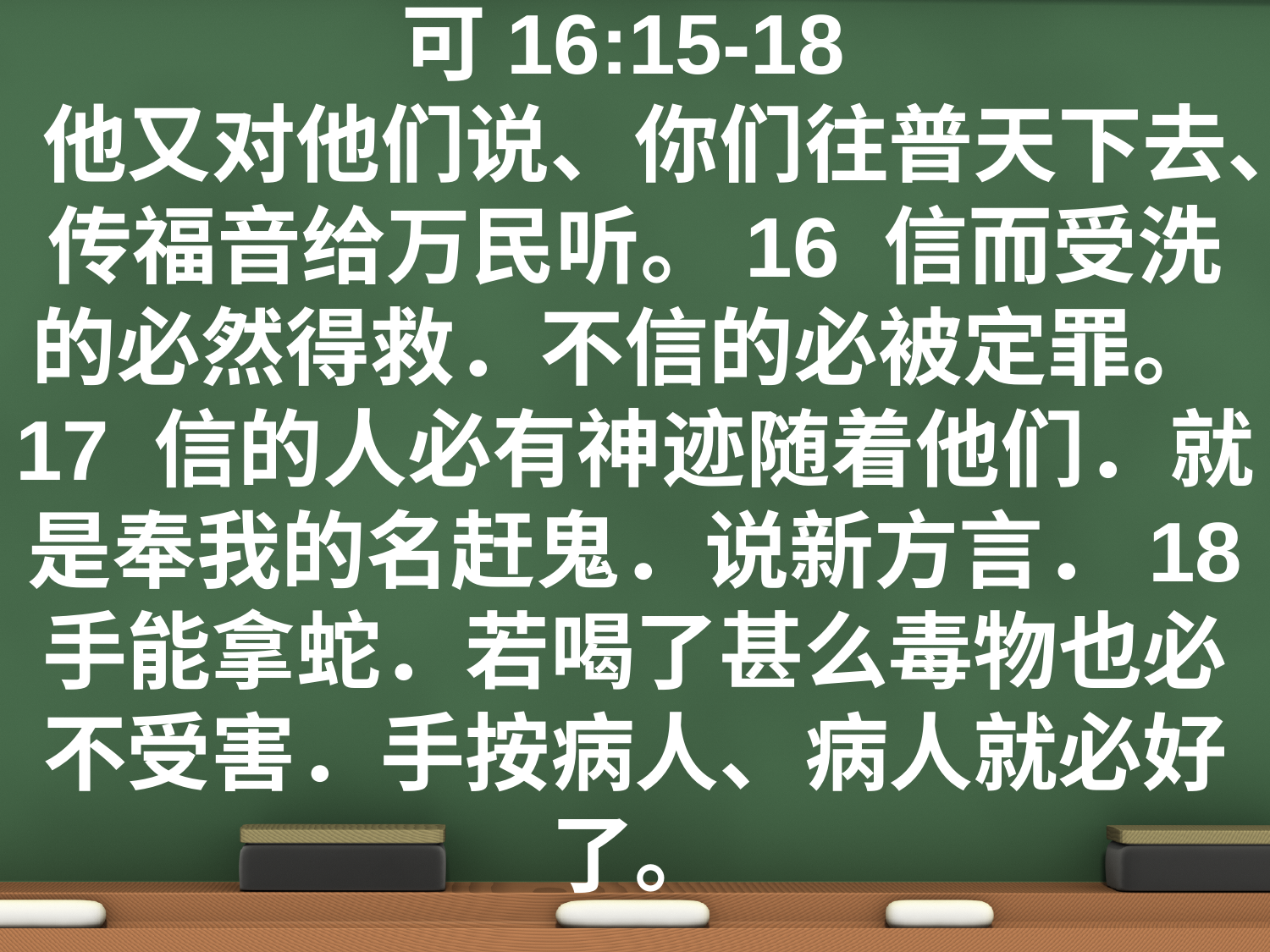

可16:15-18
他又对他们说、你们往普天下去、传福音给万民听。16 信而受洗的必然得救．不信的必被定罪。17 信的人必有神迹随着他们．就是奉我的名赶鬼．说新方言．18 手能拿蛇．若喝了甚么毒物也必不受害．手按病人、病人就必好了。